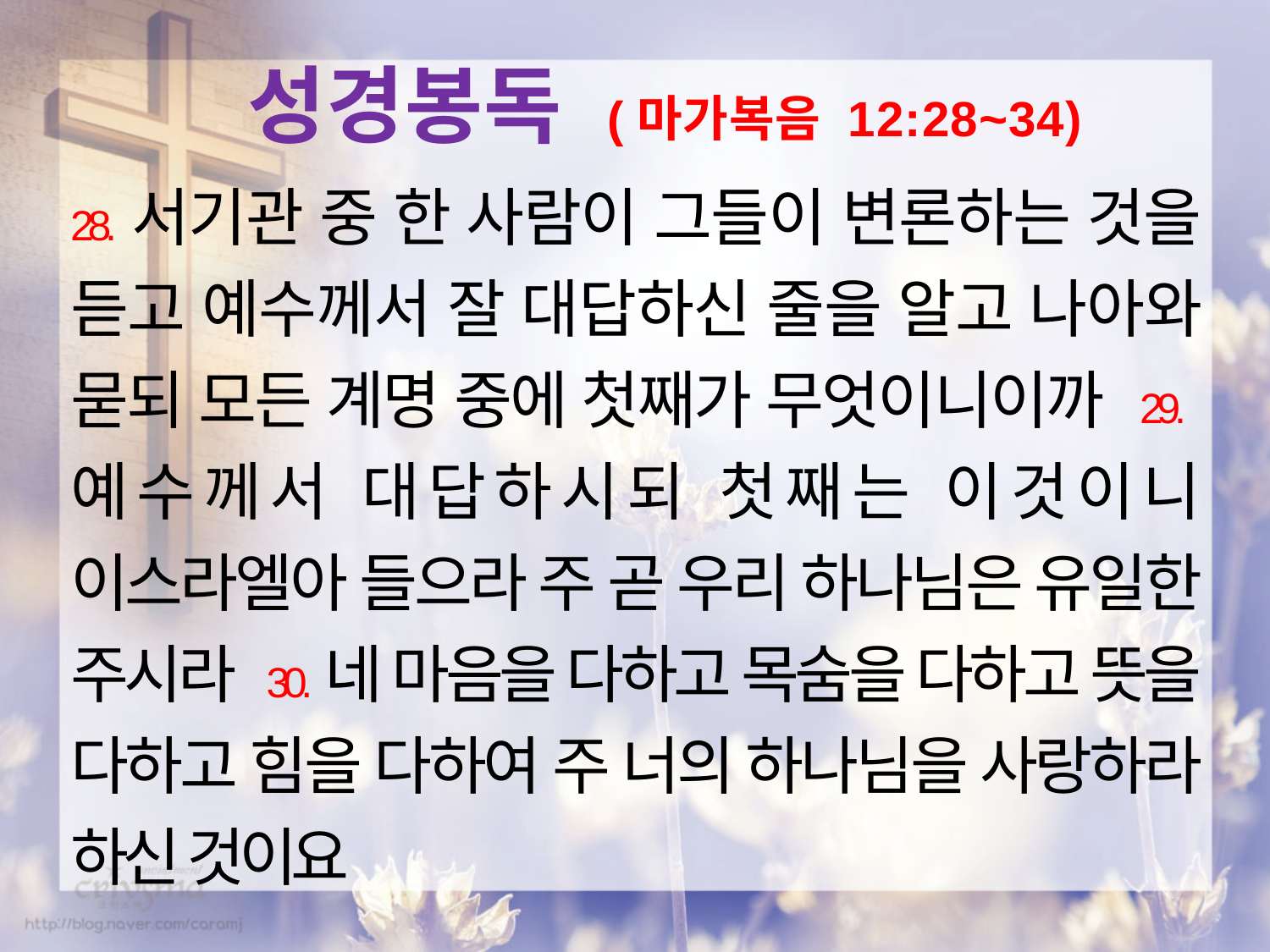

성경봉독 (마가복음 12:28~34)
28.서기관 중 한 사람이 그들이 변론하는 것을 듣고 예수께서 잘 대답하신 줄을 알고 나아와 묻되 모든 계명 중에 첫째가 무엇이니이까 29.예수께서 대답하시되 첫째는 이것이니 이스라엘아 들으라 주 곧 우리 하나님은 유일한 주시라 30.네 마음을 다하고 목숨을 다하고 뜻을 다하고 힘을 다하여 주 너의 하나님을 사랑하라 하신 것이요